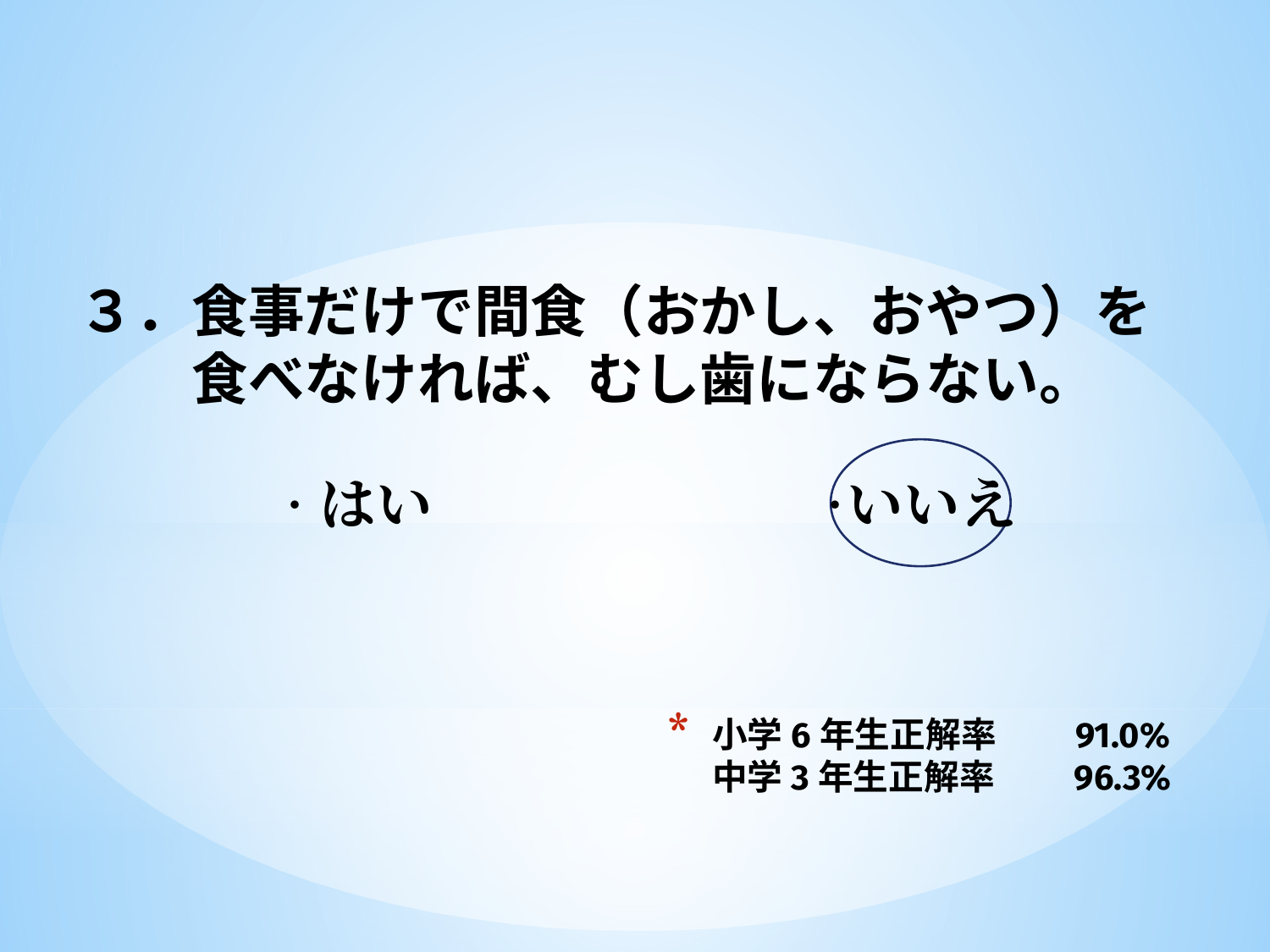

３．食事だけで間食（おかし、おやつ）を
　　食べなければ、むし歯にならない。

はい

いいえ
・
・

# 小学6年生正解率　　91.0% 中学3年生正解率　　96.3%